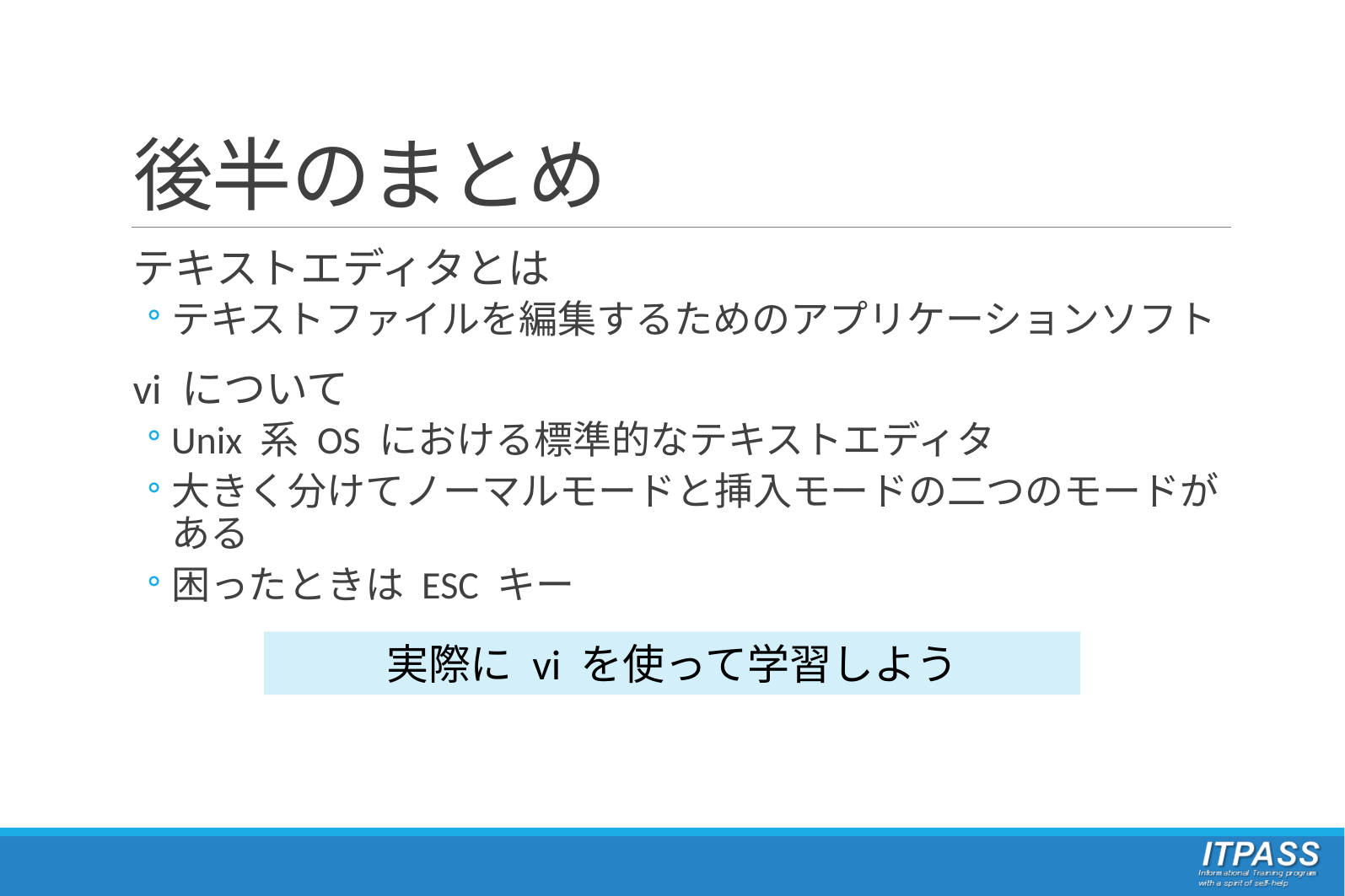

# 後半のまとめ
テキストエディタとは
テキストファイルを編集するためのアプリケーションソフト
vi について
Unix 系 OS における標準的なテキストエディタ
大きく分けてノーマルモードと挿入モードの二つのモードがある
困ったときは ESC キー

実際に vi を使って学習しよう